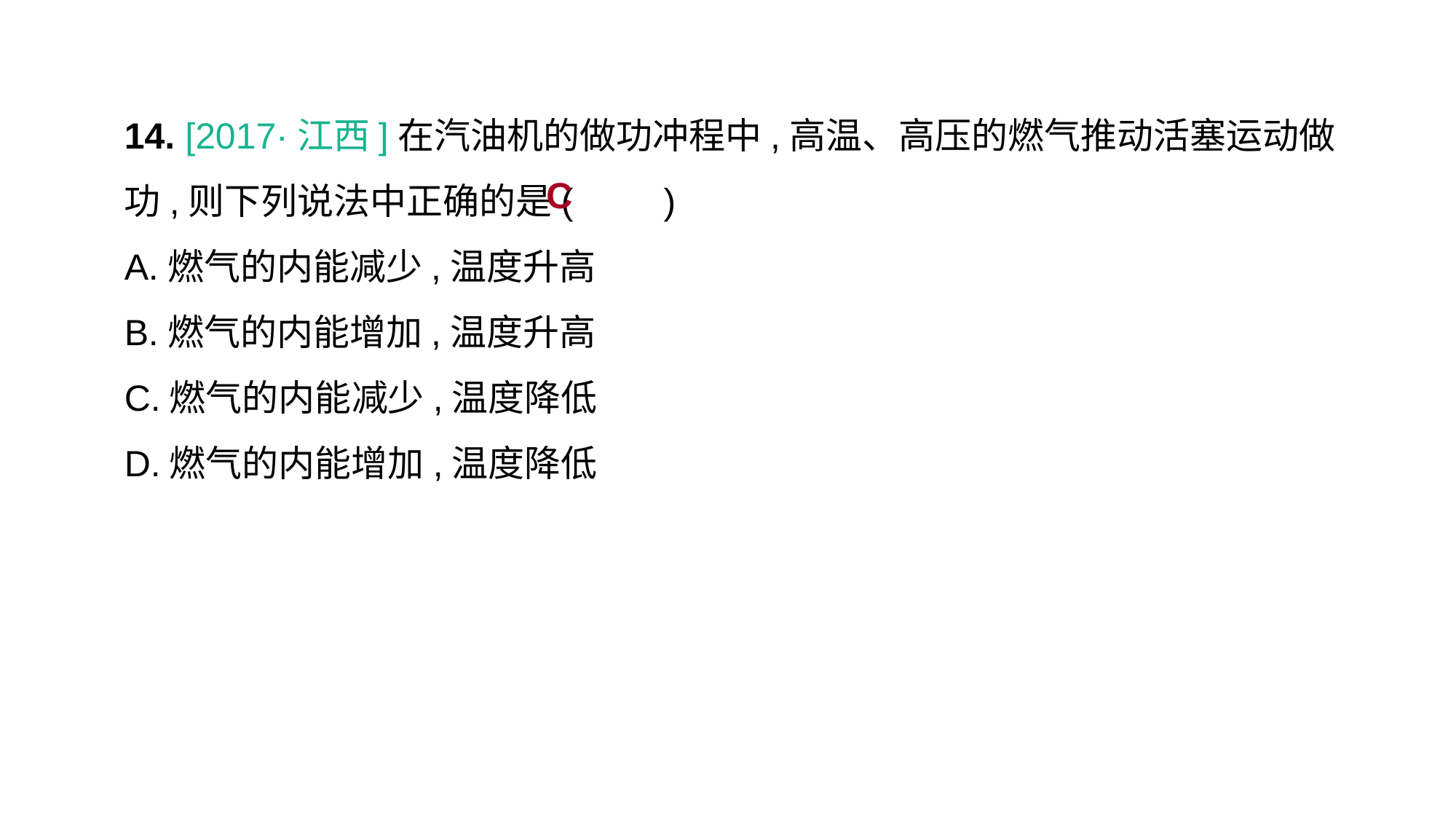

14. [2017·江西]在汽油机的做功冲程中,高温、高压的燃气推动活塞运动做功,则下列说法中正确的是	(　　)
A.燃气的内能减少,温度升高
B.燃气的内能增加,温度升高
C.燃气的内能减少,温度降低
D.燃气的内能增加,温度降低
C